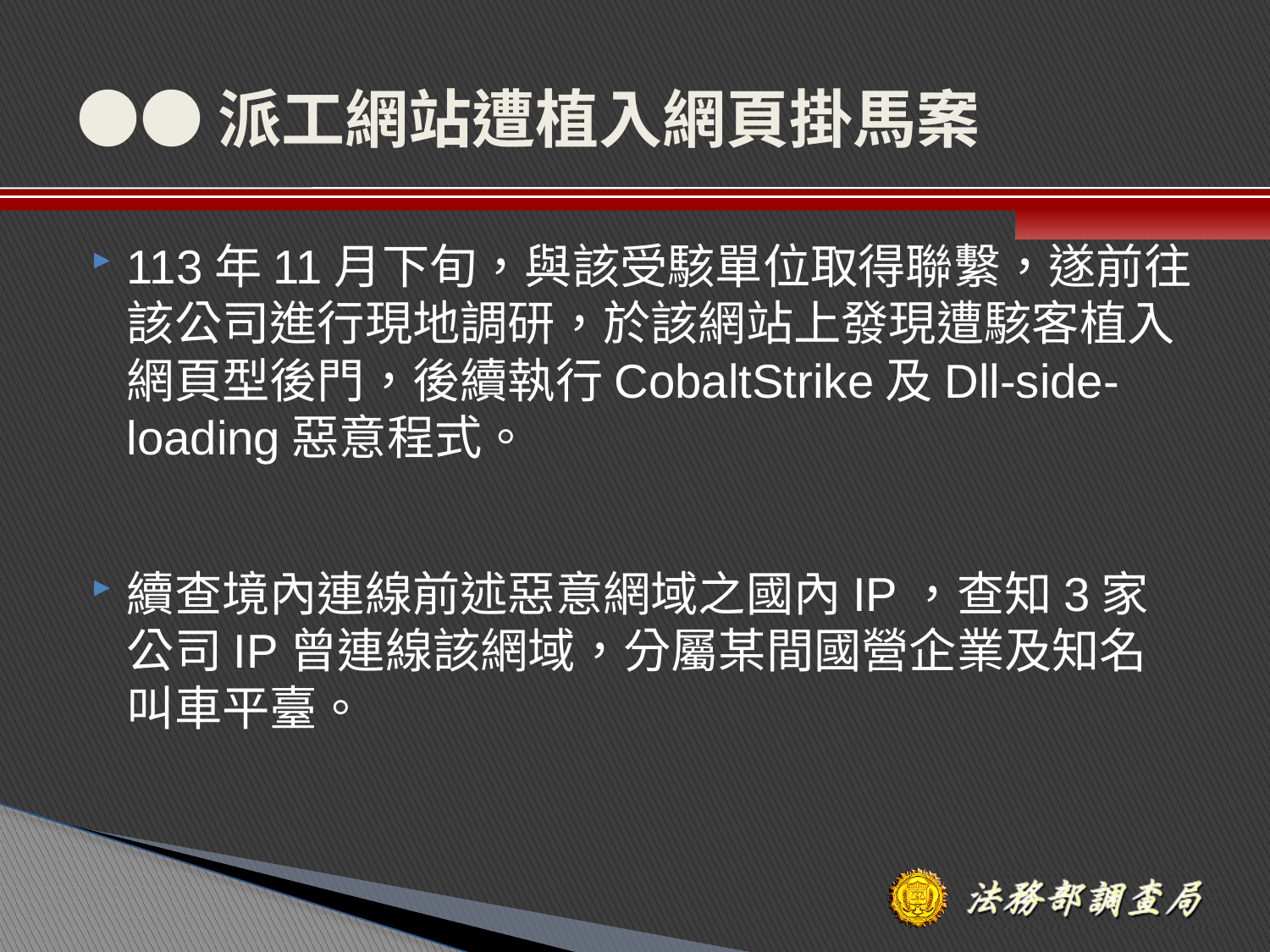

# ●●派工網站遭植入網頁掛馬案
113年11月下旬，與該受駭單位取得聯繫，遂前往該公司進行現地調研，於該網站上發現遭駭客植入網頁型後門，後續執行CobaltStrike及Dll-side-loading惡意程式。

續查境內連線前述惡意網域之國內IP，查知3家公司IP曾連線該網域，分屬某間國營企業及知名叫車平臺。